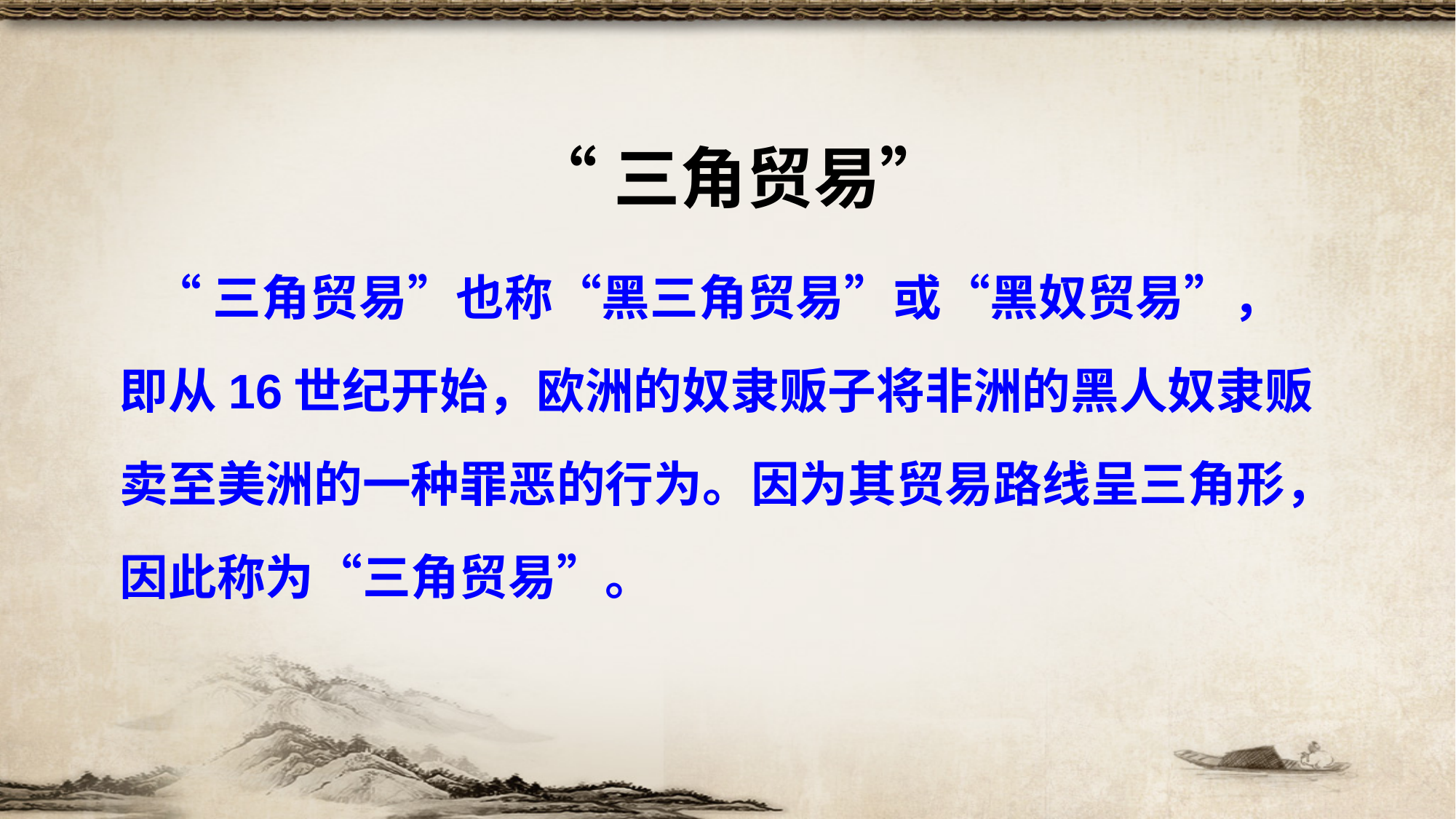

“三角贸易”
   “三角贸易”也称“黑三角贸易”或“黑奴贸易”，
即从16世纪开始，欧洲的奴隶贩子将非洲的黑人奴隶贩
卖至美洲的一种罪恶的行为。因为其贸易路线呈三角形，
因此称为“三角贸易”。